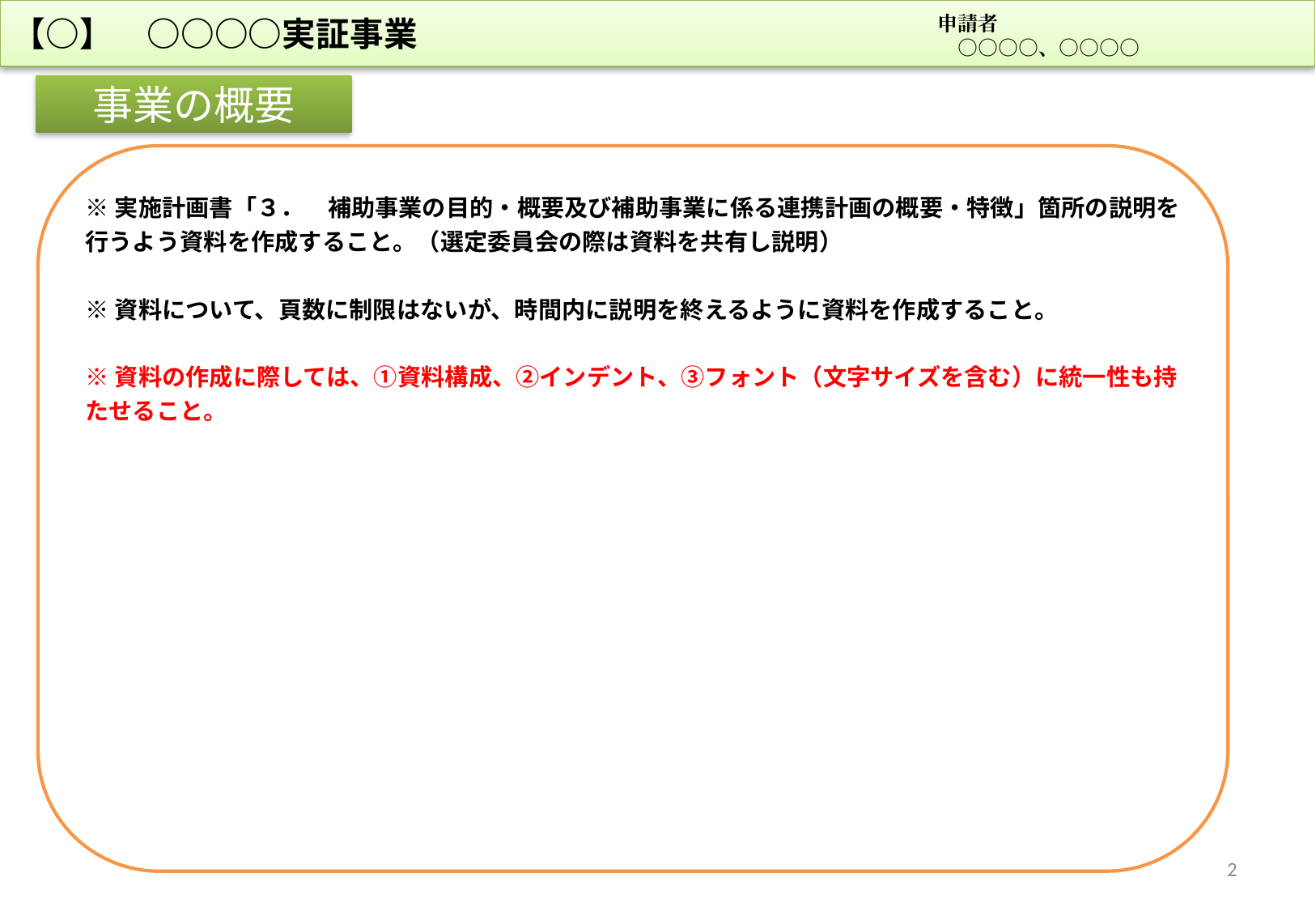

【○】　○○○○実証事業
申請者
　○○○○、○○○○
事業の概要
※実施計画書「３．　補助事業の目的・概要及び補助事業に係る連携計画の概要・特徴」箇所の説明を行うよう資料を作成すること。（選定委員会の際は資料を共有し説明）

※資料について、頁数に制限はないが、時間内に説明を終えるように資料を作成すること。

※資料の作成に際しては、①資料構成、②インデント、③フォント（文字サイズを含む）に統一性も持たせること。

2